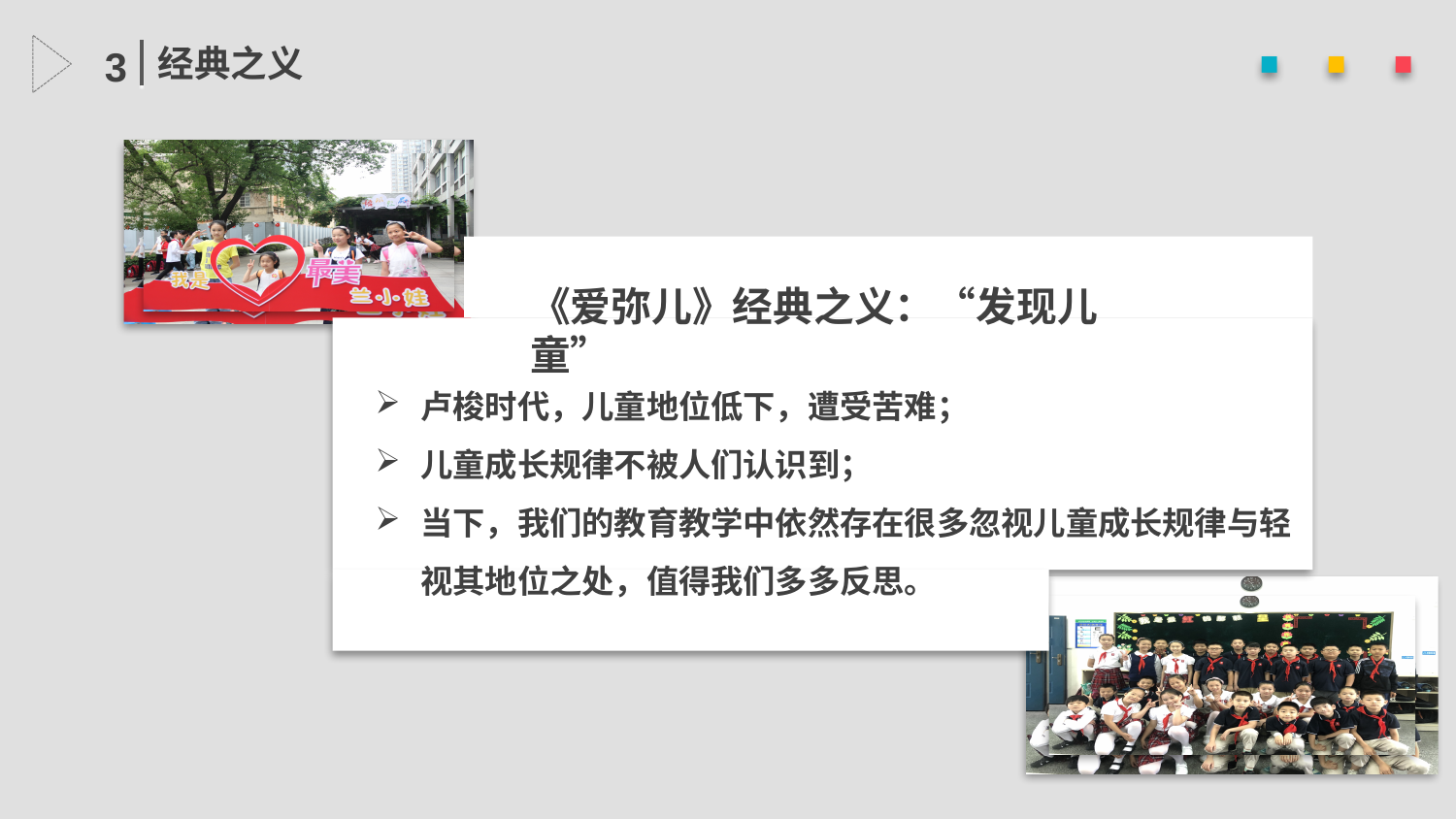

· · ·

经典之义
3

《爱弥儿》经典之义：“发现儿童”
卢梭时代，儿童地位低下，遭受苦难；
儿童成长规律不被人们认识到；
当下，我们的教育教学中依然存在很多忽视儿童成长规律与轻视其地位之处，值得我们多多反思。